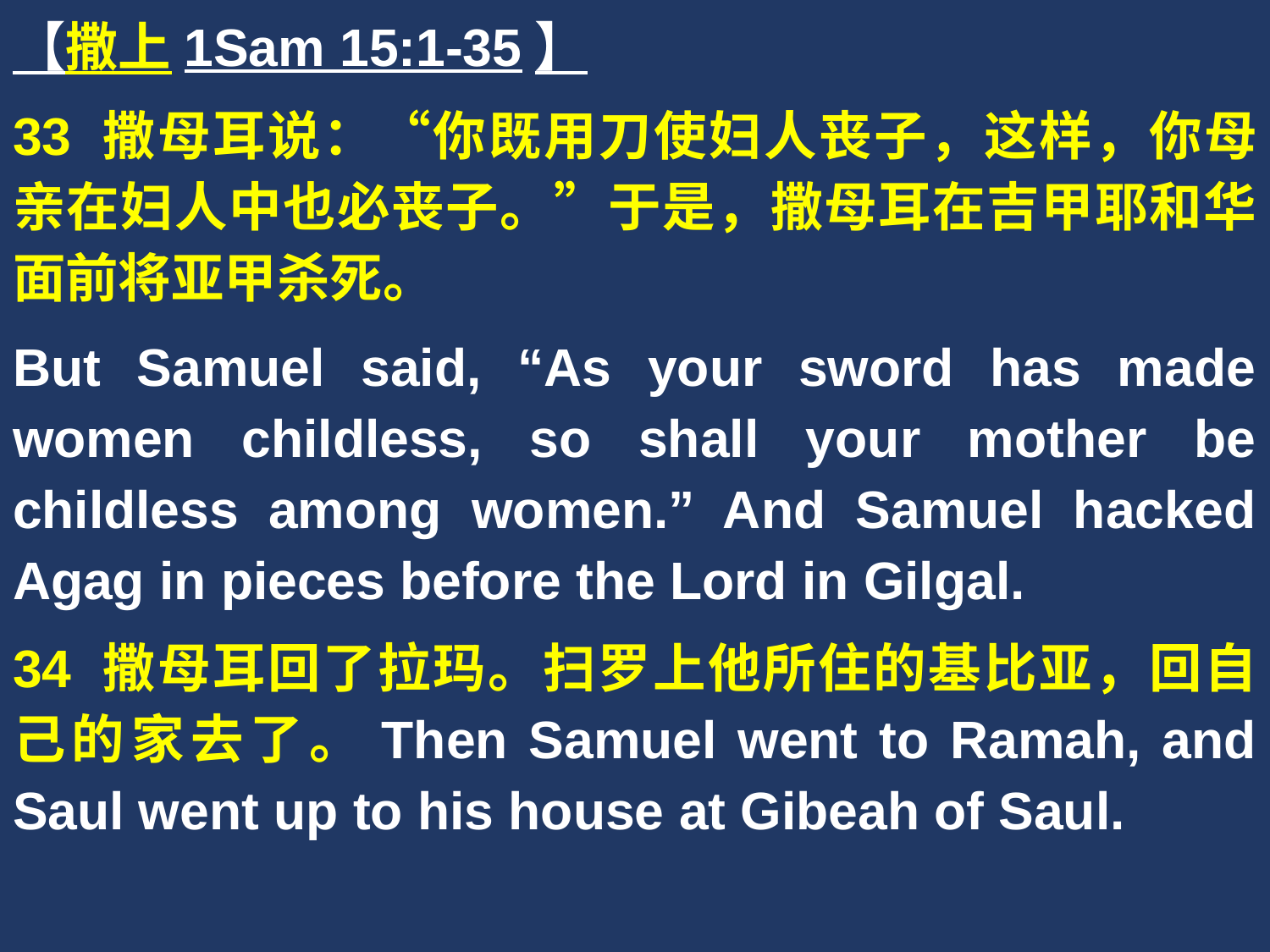

【撒上1Sam 15:1-35】
33 撒母耳说：“你既用刀使妇人丧子，这样，你母亲在妇人中也必丧子。”于是，撒母耳在吉甲耶和华面前将亚甲杀死。
But Samuel said, “As your sword has made women childless, so shall your mother be childless among women.” And Samuel hacked Agag in pieces before the Lord in Gilgal.
34 撒母耳回了拉玛。扫罗上他所住的基比亚，回自己的家去了。Then Samuel went to Ramah, and Saul went up to his house at Gibeah of Saul.